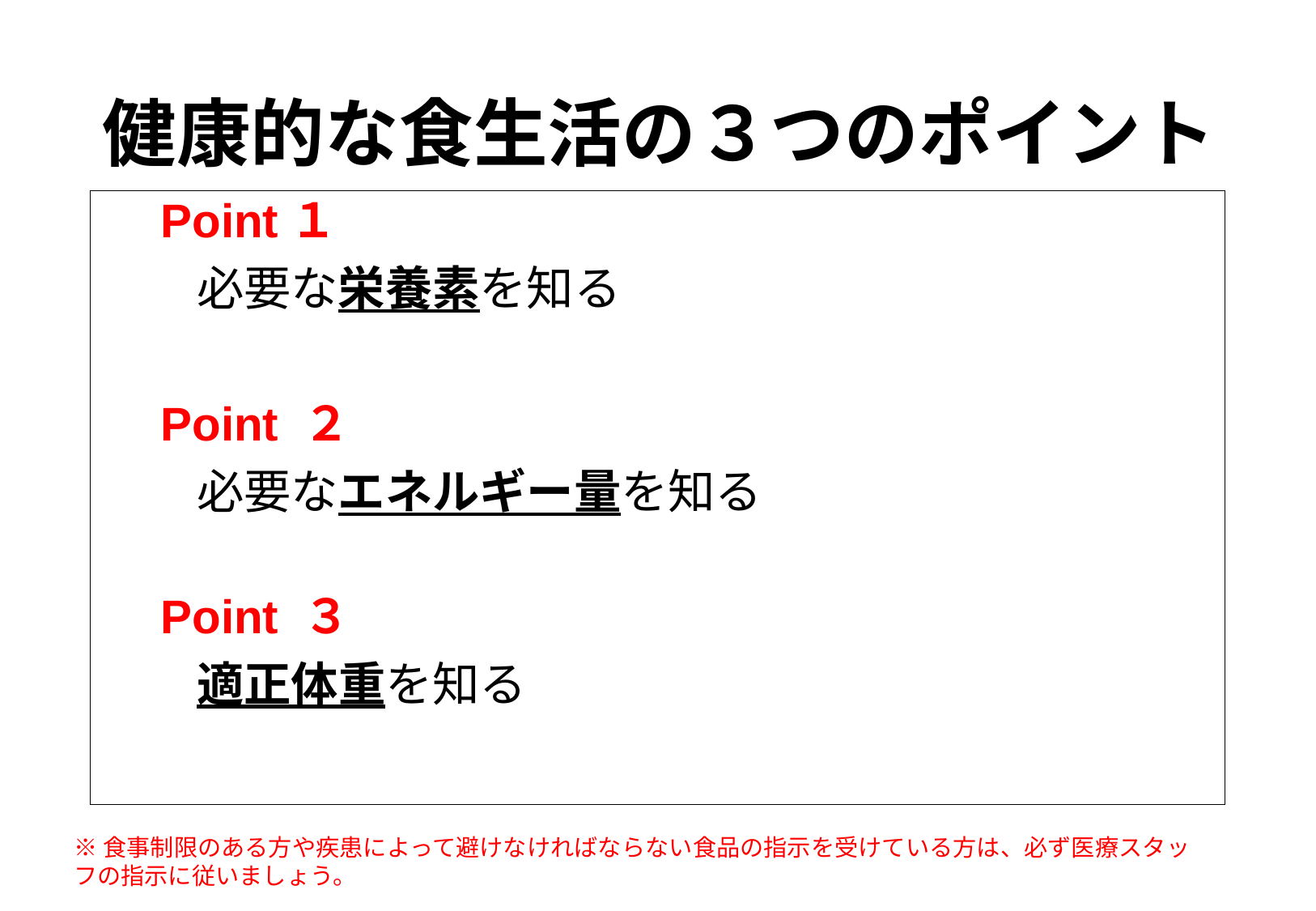

# 健康的な食生活の３つのポイント
　Point１
　　必要な栄養素を知る

　Point ２
　　必要なエネルギー量を知る

　Point ３
　　適正体重を知る
※食事制限のある方や疾患によって避けなければならない食品の指示を受けている方は、必ず医療スタッフの指示に従いましょう。